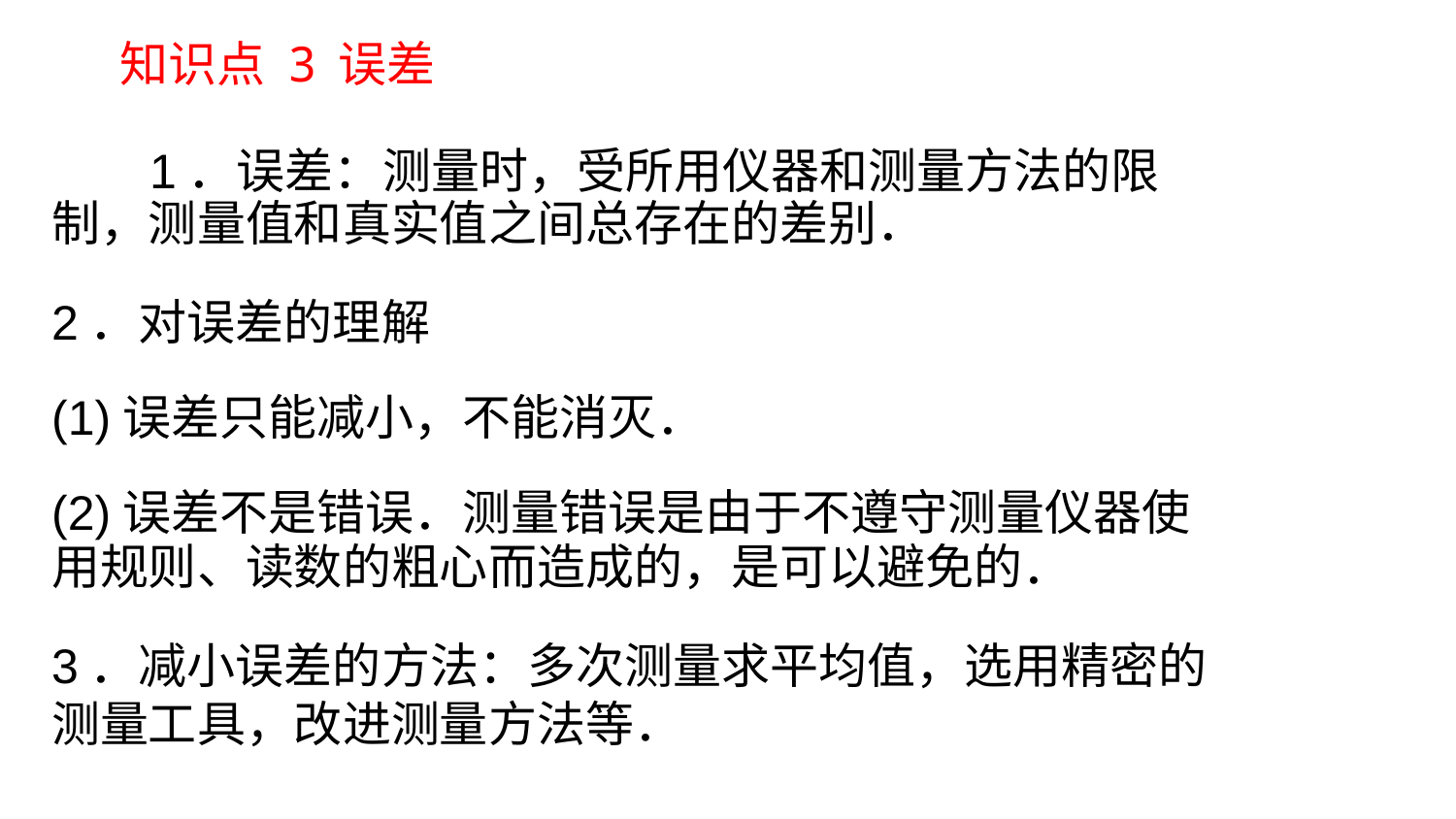

知识点 3
误差
	1．误差：测量时，受所用仪器和测量方法的限制，测量值和真实值之间总存在的差别．

2．对误差的理解

(1)误差只能减小，不能消灭．

(2)误差不是错误．测量错误是由于不遵守测量仪器使用规则、读数的粗心而造成的，是可以避免的．

3．减小误差的方法：多次测量求平均值，选用精密的测量工具，改进测量方法等．